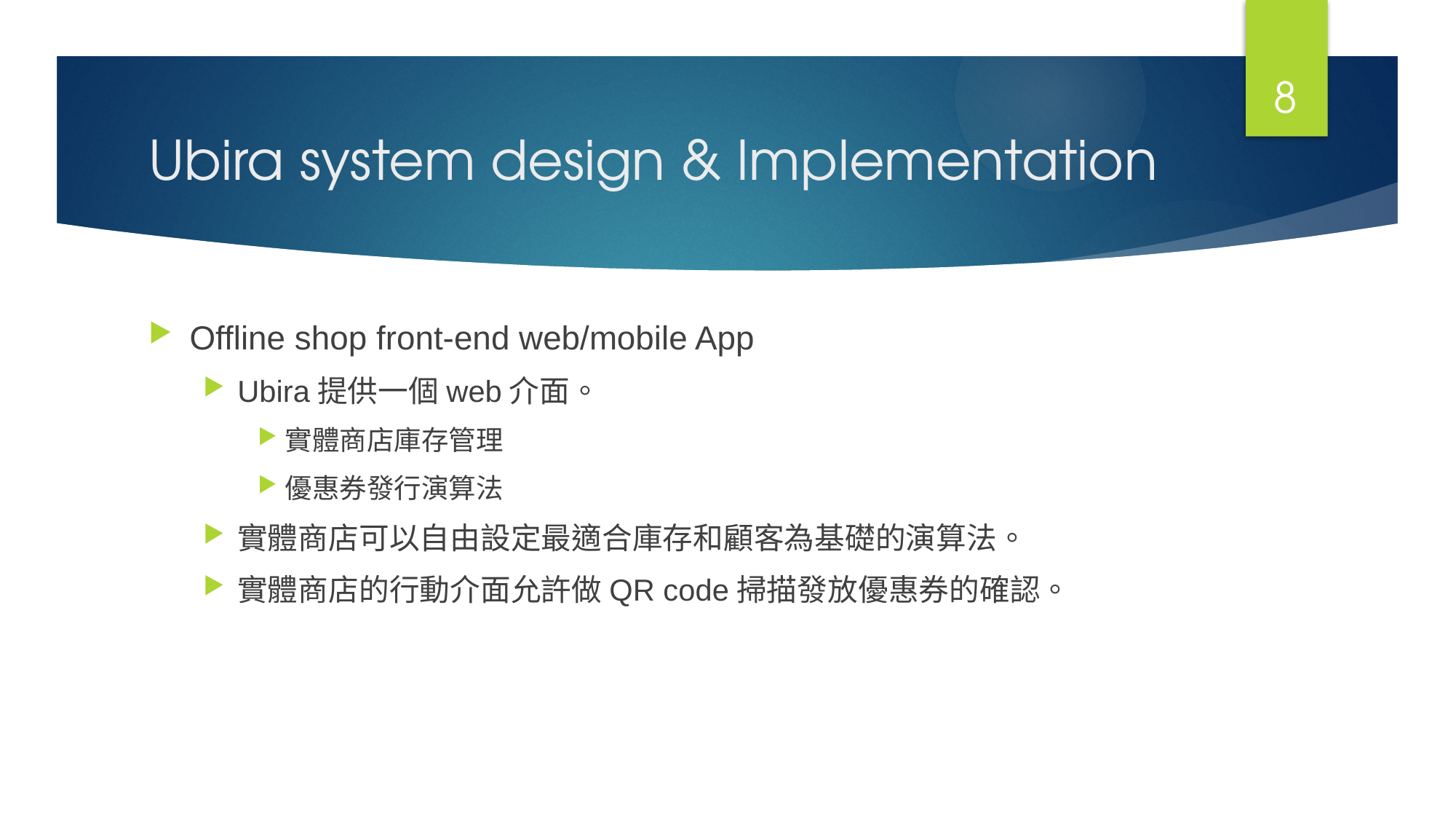

8
# Ubira system design & Implementation
Offline shop front-end web/mobile App
Ubira提供一個web介面。
實體商店庫存管理
優惠券發行演算法
實體商店可以自由設定最適合庫存和顧客為基礎的演算法。
實體商店的行動介面允許做QR code掃描發放優惠券的確認。